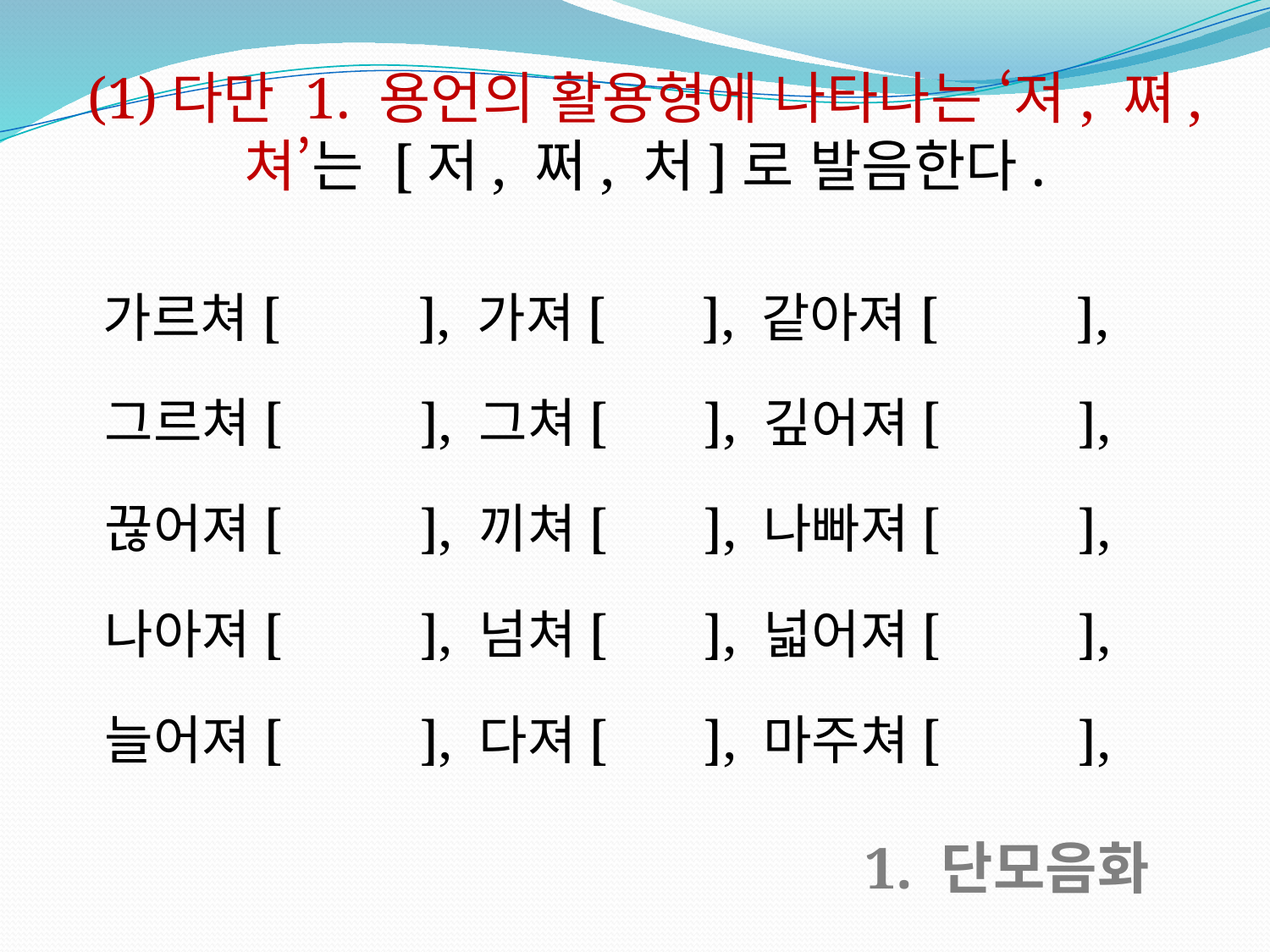

(1)다만 1. 용언의 활용형에 나타나는 ‘져, 쪄, 쳐’는 [저, 쩌, 처]로 발음한다.

 가르쳐[          ], 가져[       ], 같아져[          ],
 그르쳐[          ], 그쳐[       ], 깊어져[          ],
 끊어져[          ], 끼쳐[       ], 나빠져[          ],
 나아져[          ], 넘쳐[       ], 넓어져[          ],
 늘어져[          ], 다져[       ], 마주쳐[          ],
1. 단모음화